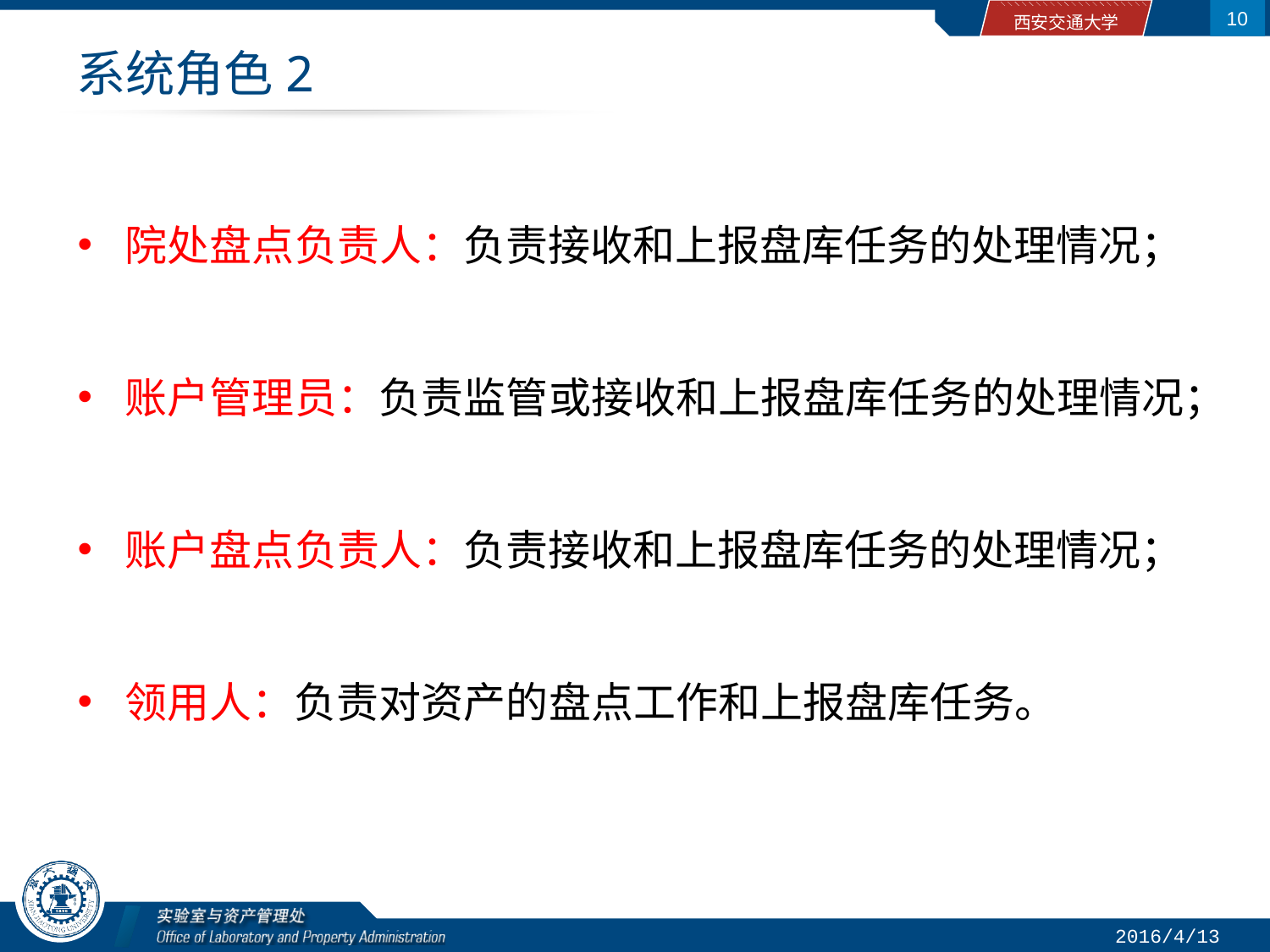

10
# 系统角色2

院处盘点负责人：负责接收和上报盘库任务的处理情况；

账户管理员：负责监管或接收和上报盘库任务的处理情况；

账户盘点负责人：负责接收和上报盘库任务的处理情况；

领用人：负责对资产的盘点工作和上报盘库任务。

2016/4/13